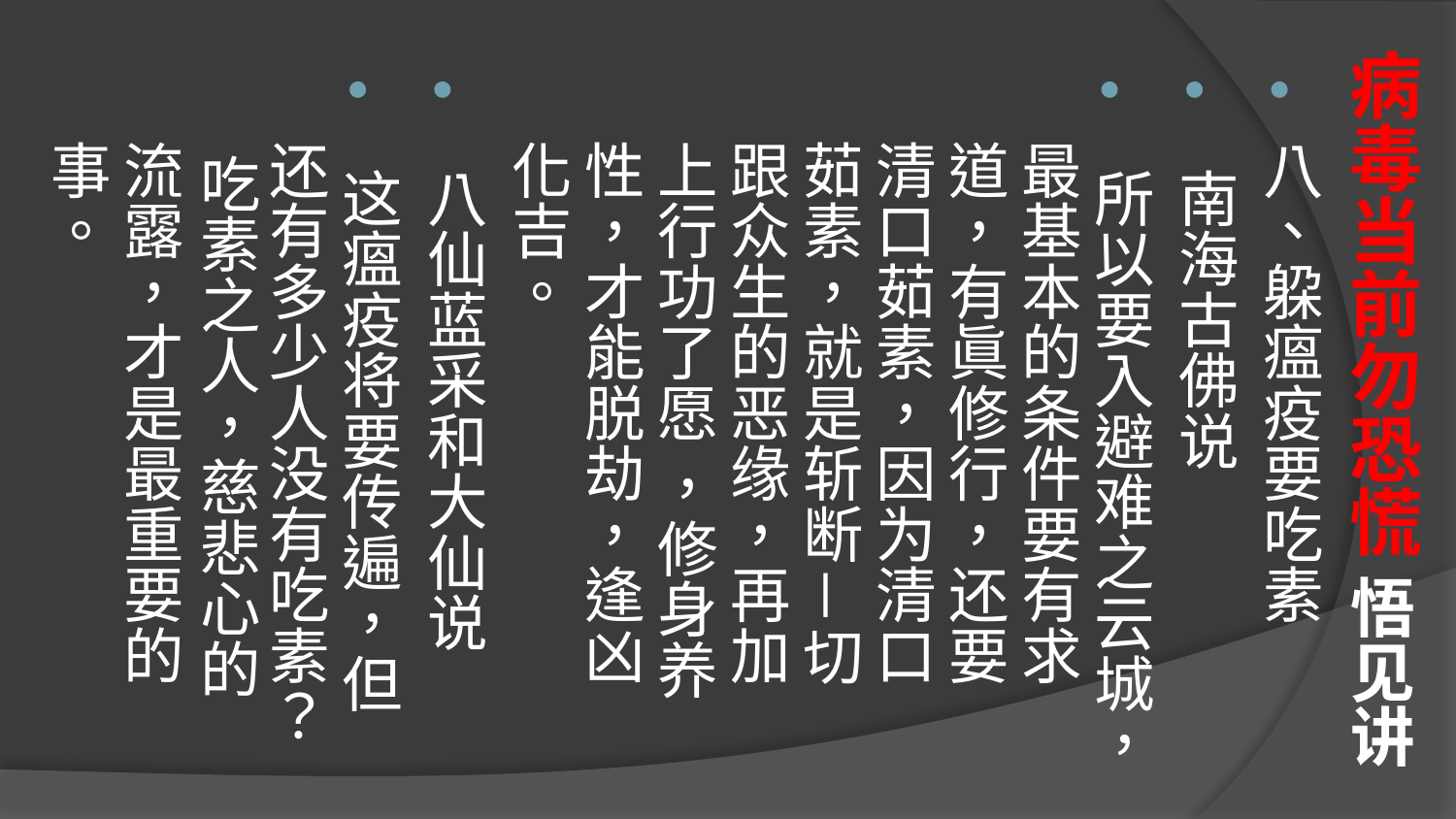

# 病毒当前勿恐慌 悟见讲
八、躱瘟疫要吃素
 南海古佛说
 所以要入避难之云城，最基本的条件要有求道，有眞修行，还要清口茹素，因为清口茹素，就是斩断－切跟众生的恶缘，再加上行功了愿 ，修身养性，才能脱劫，逢凶化吉。
 八仙蓝采和大仙说
 这瘟疫将要传遍，但还有多少人没有吃素？ 吃素之人，慈悲心的流露，才是最重要的事。